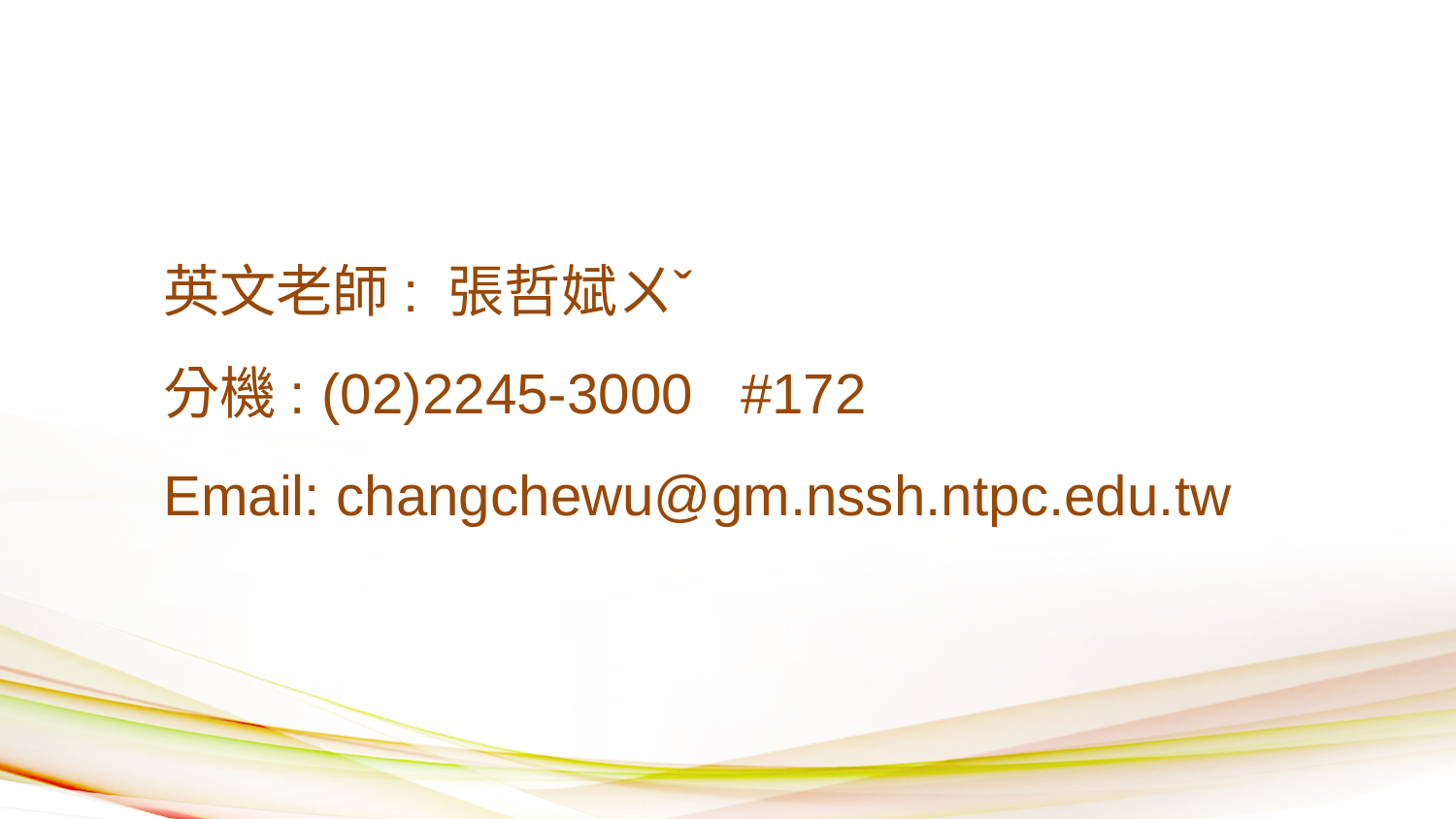

英文老師: 張哲娬ㄨˇ
分機: (02)2245-3000   #172
Email: changchewu@gm.nssh.ntpc.edu.tw